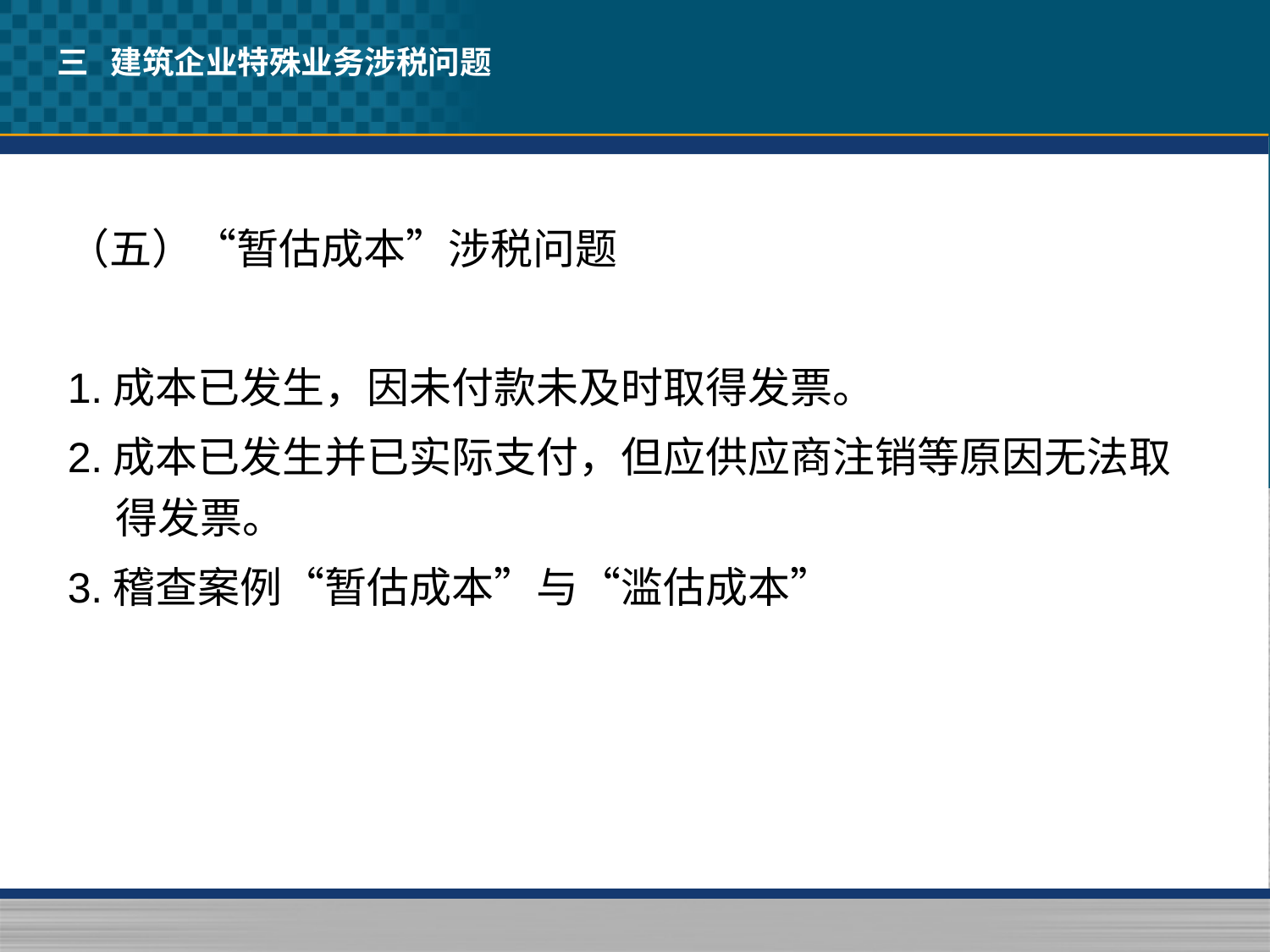

三   建筑企业特殊业务涉税问题
（五）“暂估成本”涉税问题

1.成本已发生，因未付款未及时取得发票。
2.成本已发生并已实际支付，但应供应商注销等原因无法取得发票。
3.稽查案例“暂估成本”与“滥估成本”